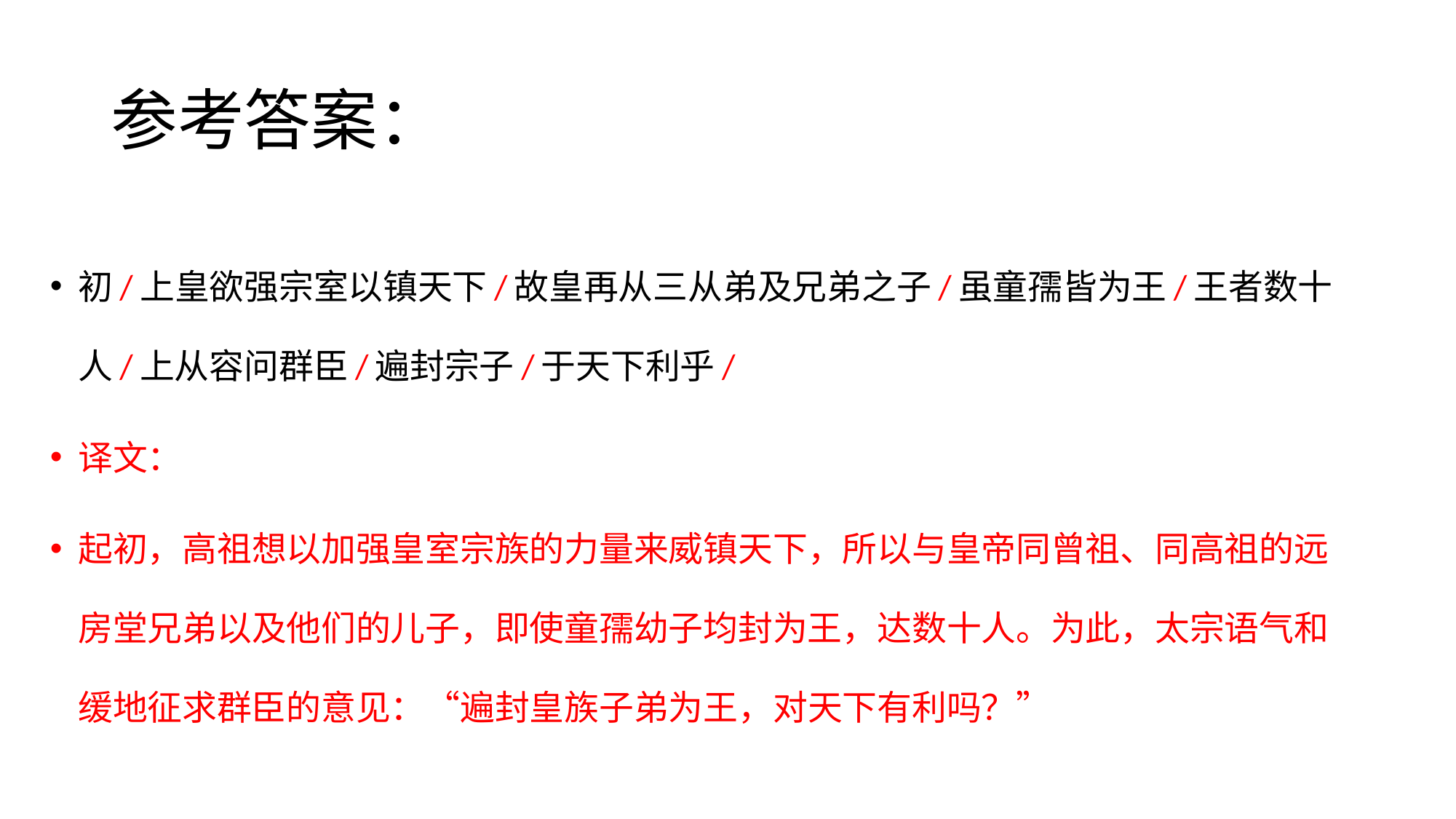

# 参考答案：
初/上皇欲强宗室以镇天下/故皇再从三从弟及兄弟之子/虽童孺皆为王/王者数十人/上从容问群臣/遍封宗子/于天下利乎/
译文：
起初，高祖想以加强皇室宗族的力量来威镇天下，所以与皇帝同曾祖、同高祖的远房堂兄弟以及他们的儿子，即使童孺幼子均封为王，达数十人。为此，太宗语气和缓地征求群臣的意见：“遍封皇族子弟为王，对天下有利吗？”